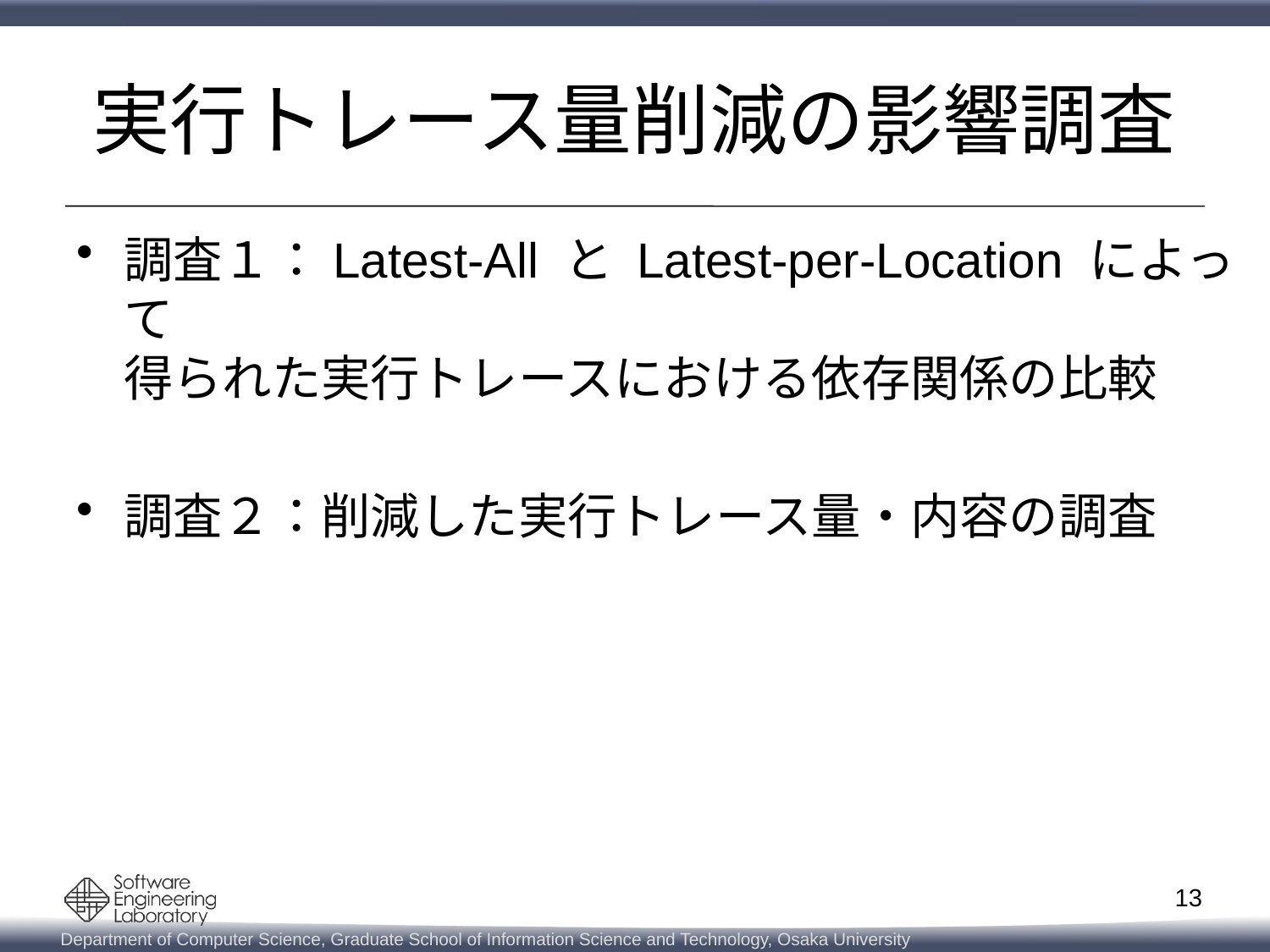

# 実行トレース量削減の影響調査
調査１：Latest-All と Latest-per-Location によって
得られた実行トレースにおける依存関係の比較

調査２：削減した実行トレース量・内容の調査
13